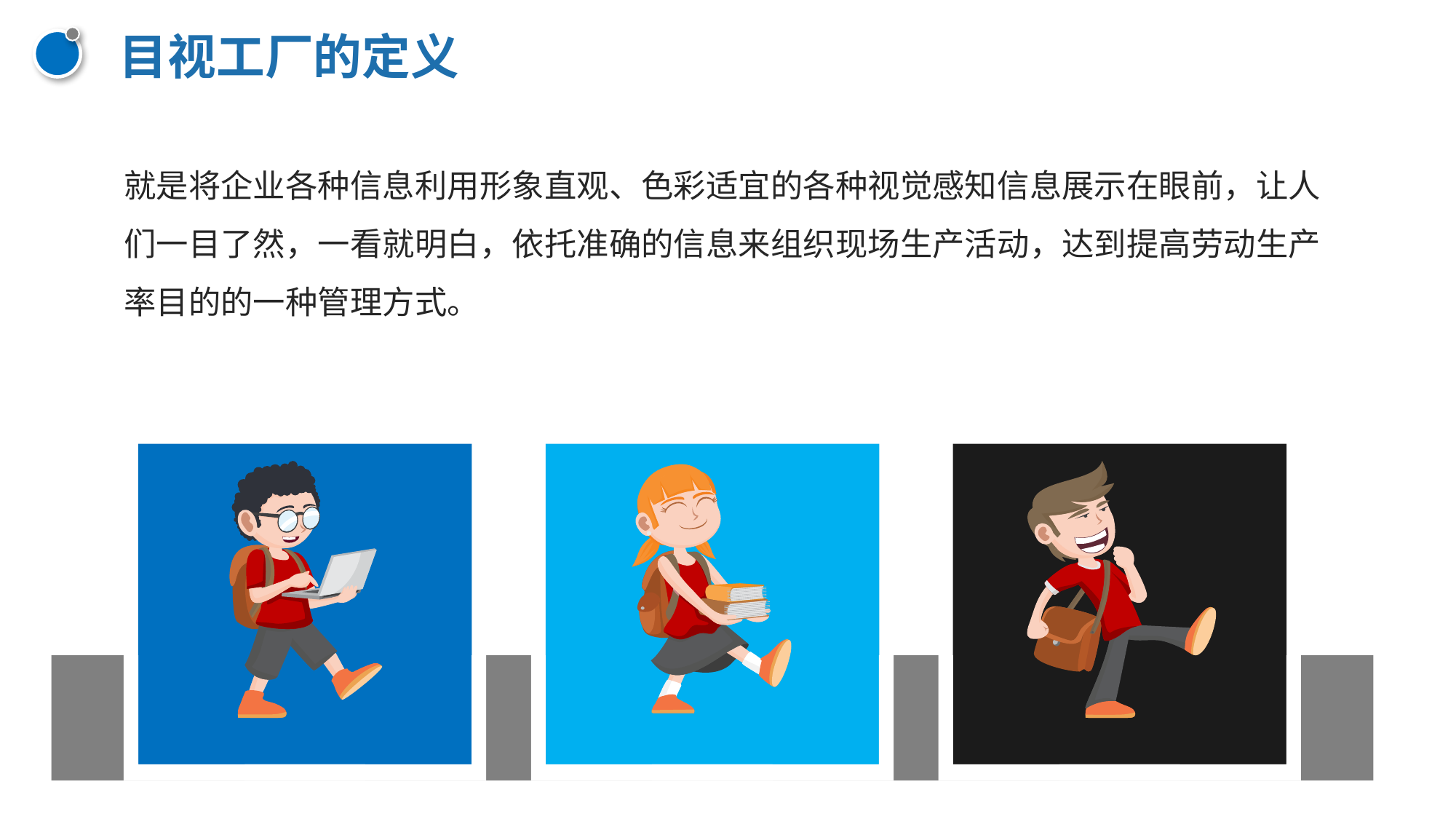

目视工厂的定义
就是将企业各种信息利用形象直观、色彩适宜的各种视觉感知信息展示在眼前，让人们一目了然，一看就明白，依托准确的信息来组织现场生产活动，达到提高劳动生产率目的的一种管理方式。